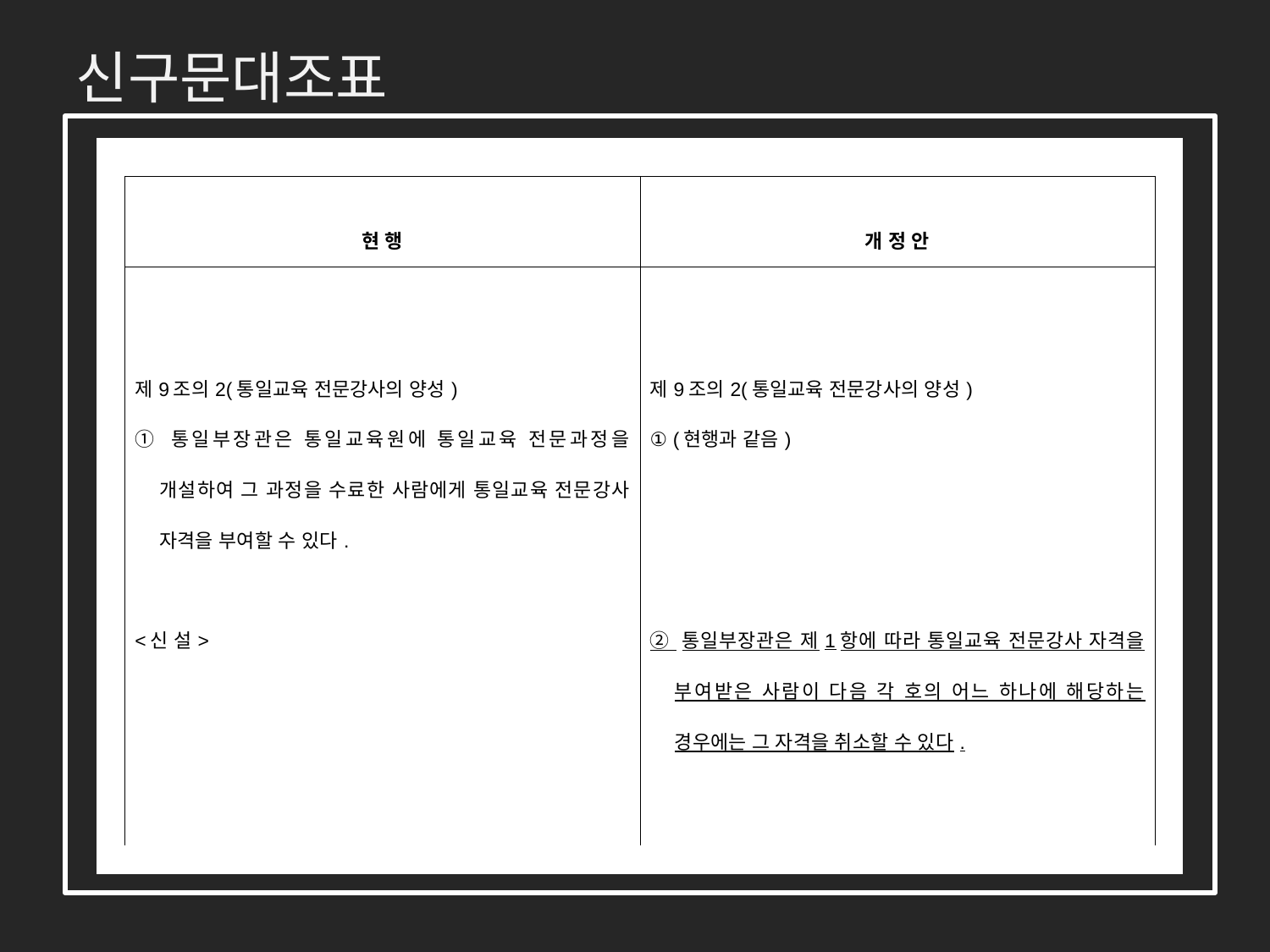

신구문대조표

| 현 행 | 개 정 안 |
| --- | --- |
|  |  |
| 제9조의2(통일교육 전문강사의 양성) ① 통일부장관은 통일교육원에 통일교육 전문과정을 개설하여 그 과정을 수료한 사람에게 통일교육 전문강사 자격을 부여할 수 있다. | 제9조의2(통일교육 전문강사의 양성) ① (현행과 같음) |
| <신 설> | ② 통일부장관은 제1항에 따라 통일교육 전문강사 자격을 부여받은 사람이 다음 각 호의 어느 하나에 해당하는 경우에는 그 자격을 취소할 수 있다. |